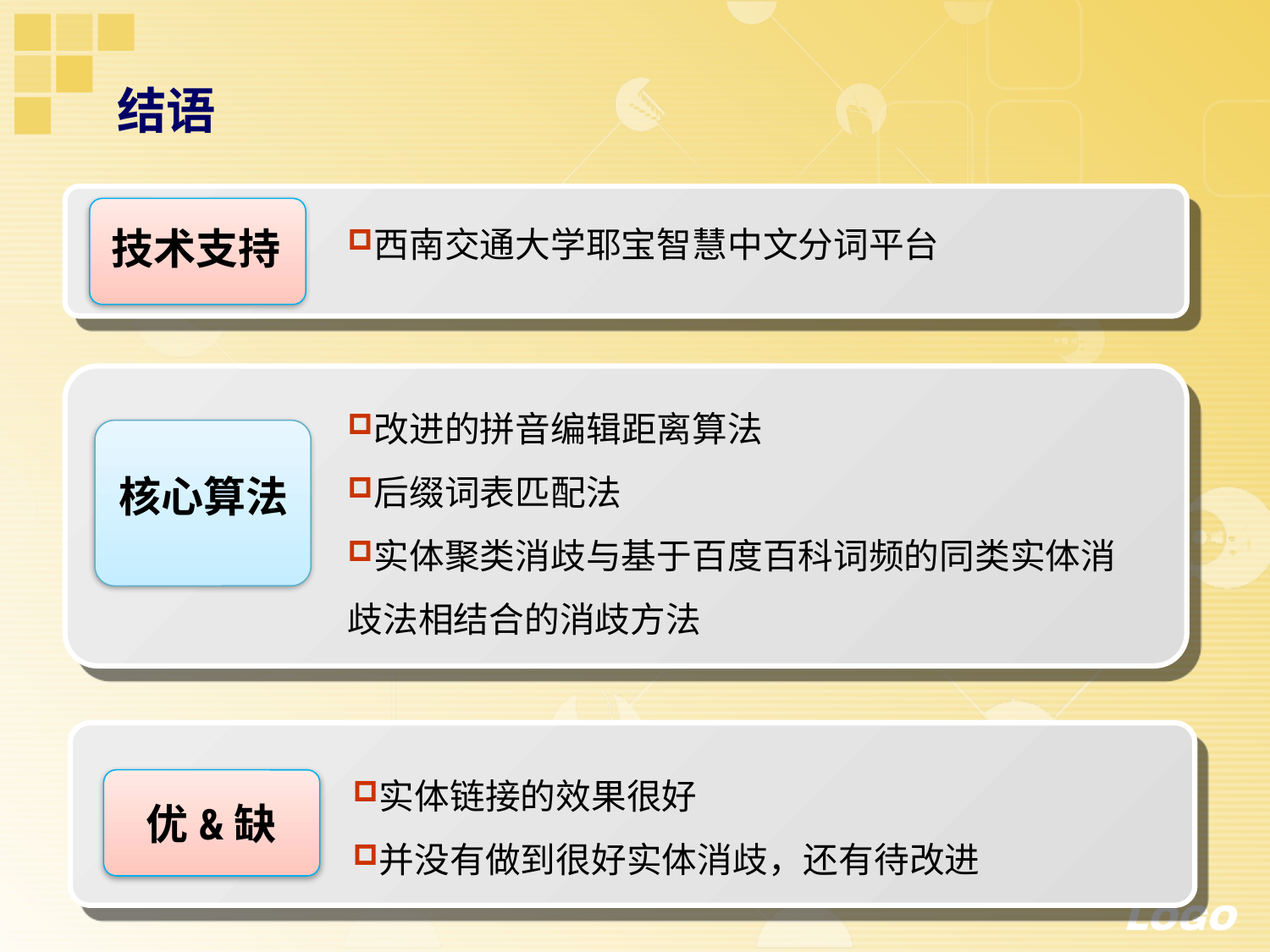

# 结语

技术支持
西南交通大学耶宝智慧中文分词平台

改进的拼音编辑距离算法
后缀词表匹配法
实体聚类消歧与基于百度百科词频的同类实体消歧法相结合的消歧方法

核心算法

实体链接的效果很好
并没有做到很好实体消歧，还有待改进

优&缺